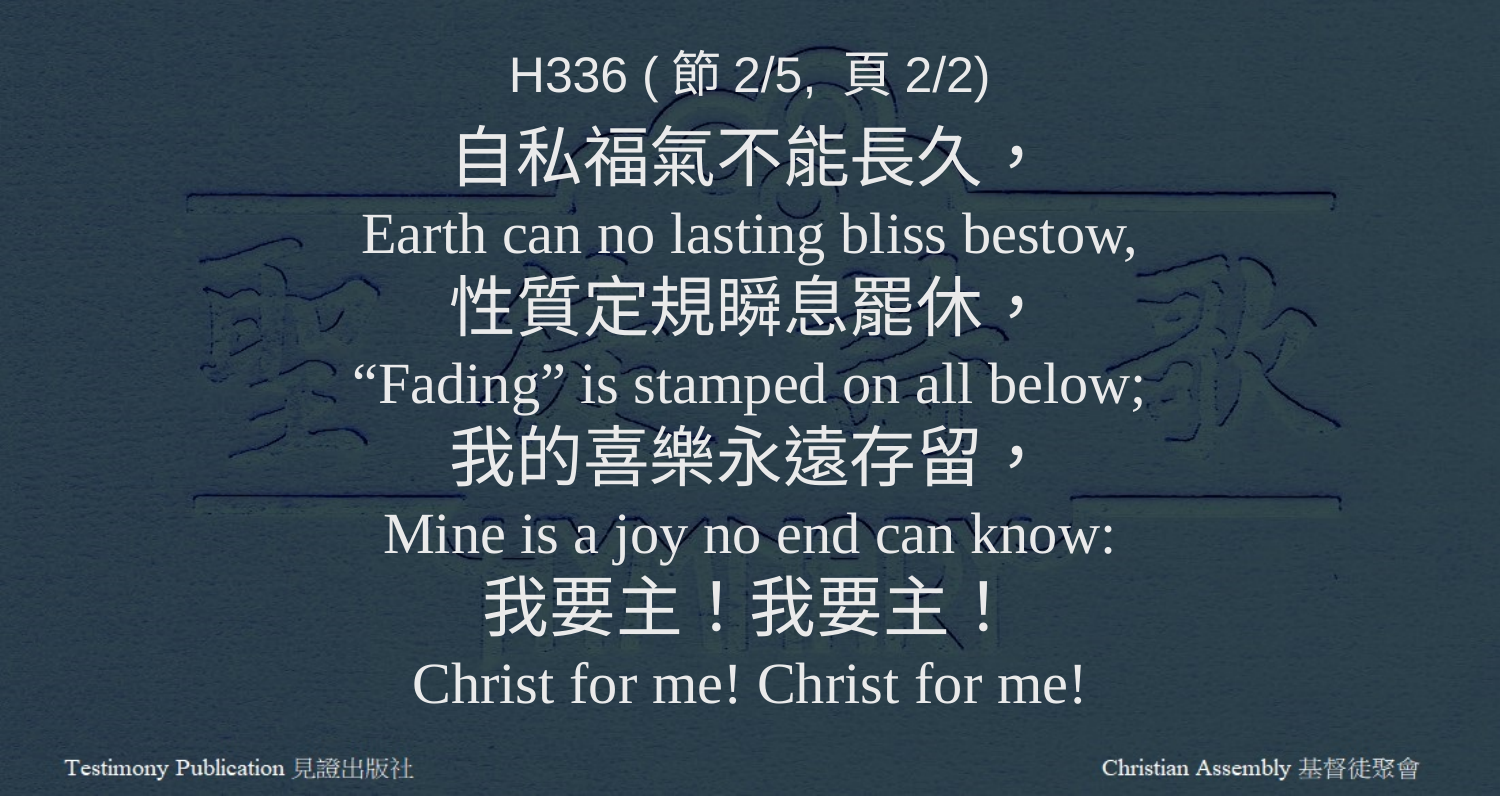

H336 (節2/5, 頁2/2)
自私福氣不能長久，
Earth can no lasting bliss bestow,
性質定規瞬息罷休，
“Fading” is stamped on all below;
我的喜樂永遠存留，
Mine is a joy no end can know:
我要主！我要主！
Christ for me! Christ for me!